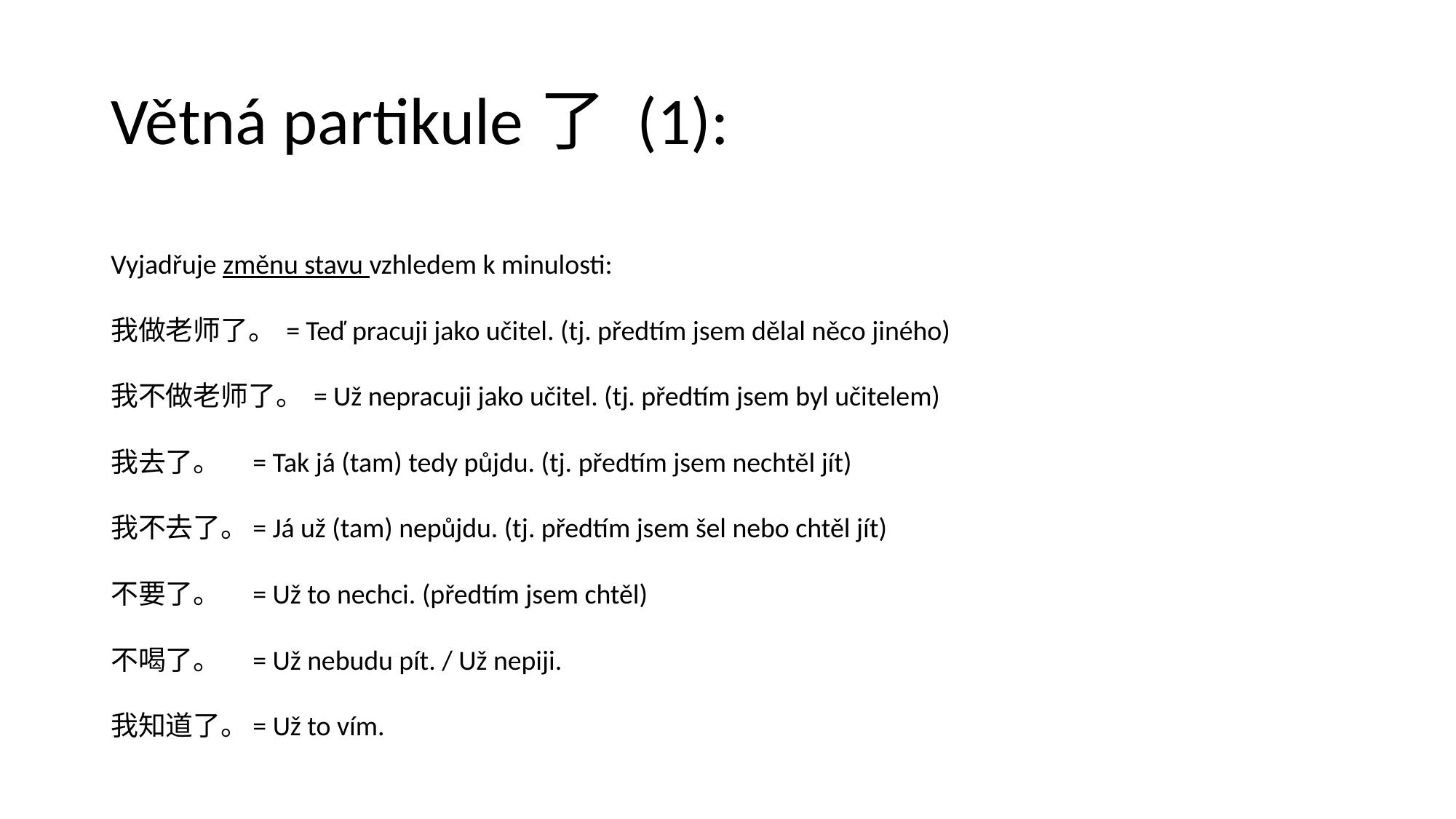

# Větná partikule了 (1):
Vyjadřuje změnu stavu vzhledem k minulosti:
我做老师了。 = Teď pracuji jako učitel. (tj. předtím jsem dělal něco jiného)
我不做老师了。 = Už nepracuji jako učitel. (tj. předtím jsem byl učitelem)
我去了。	= Tak já (tam) tedy půjdu. (tj. předtím jsem nechtěl jít)
我不去了。	= Já už (tam) nepůjdu. (tj. předtím jsem šel nebo chtěl jít)
不要了。	= Už to nechci. (předtím jsem chtěl)
不喝了。	= Už nebudu pít. / Už nepiji.
我知道了。	= Už to vím.